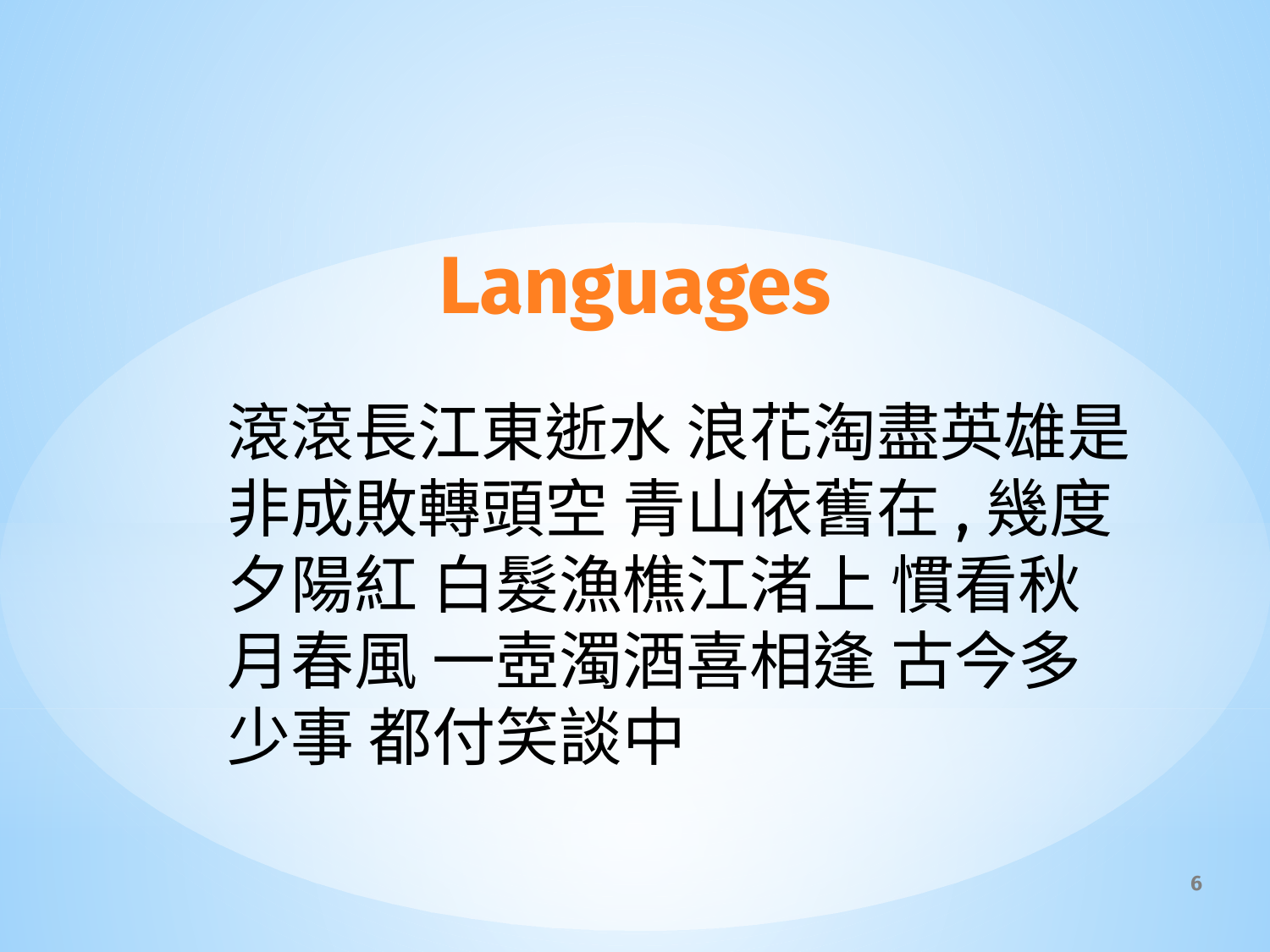

# Languages
滾滾長江東逝水 浪花淘盡英雄是非成敗轉頭空 青山依舊在,幾度夕陽紅 白髮漁樵江渚上 慣看秋月春風 一壺濁酒喜相逢 古今多少事 都付笑談中

6